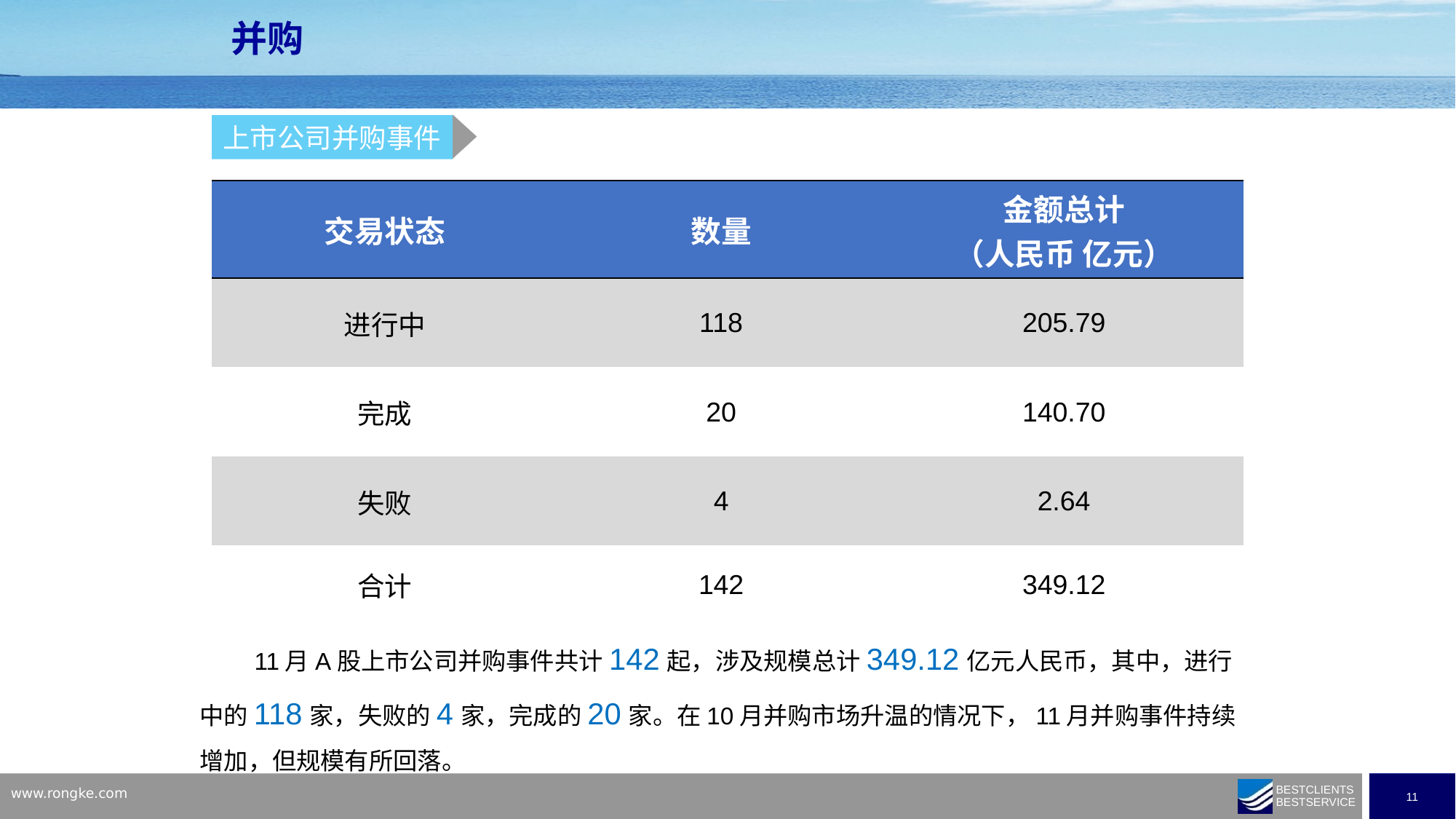

并购
上市公司并购事件

| 交易状态 | 数量 | 金额总计 （人民币 亿元） |
| --- | --- | --- |
| 进行中 | 118 | 205.79 |
| 完成 | 20 | 140.70 |
| 失败 | 4 | 2.64 |
| 合计 | 142 | 349.12 |
11月A股上市公司并购事件共计142起，涉及规模总计349.12亿元人民币，其中，进行中的118家，失败的4家，完成的20家。在10月并购市场升温的情况下，11月并购事件持续增加，但规模有所回落。